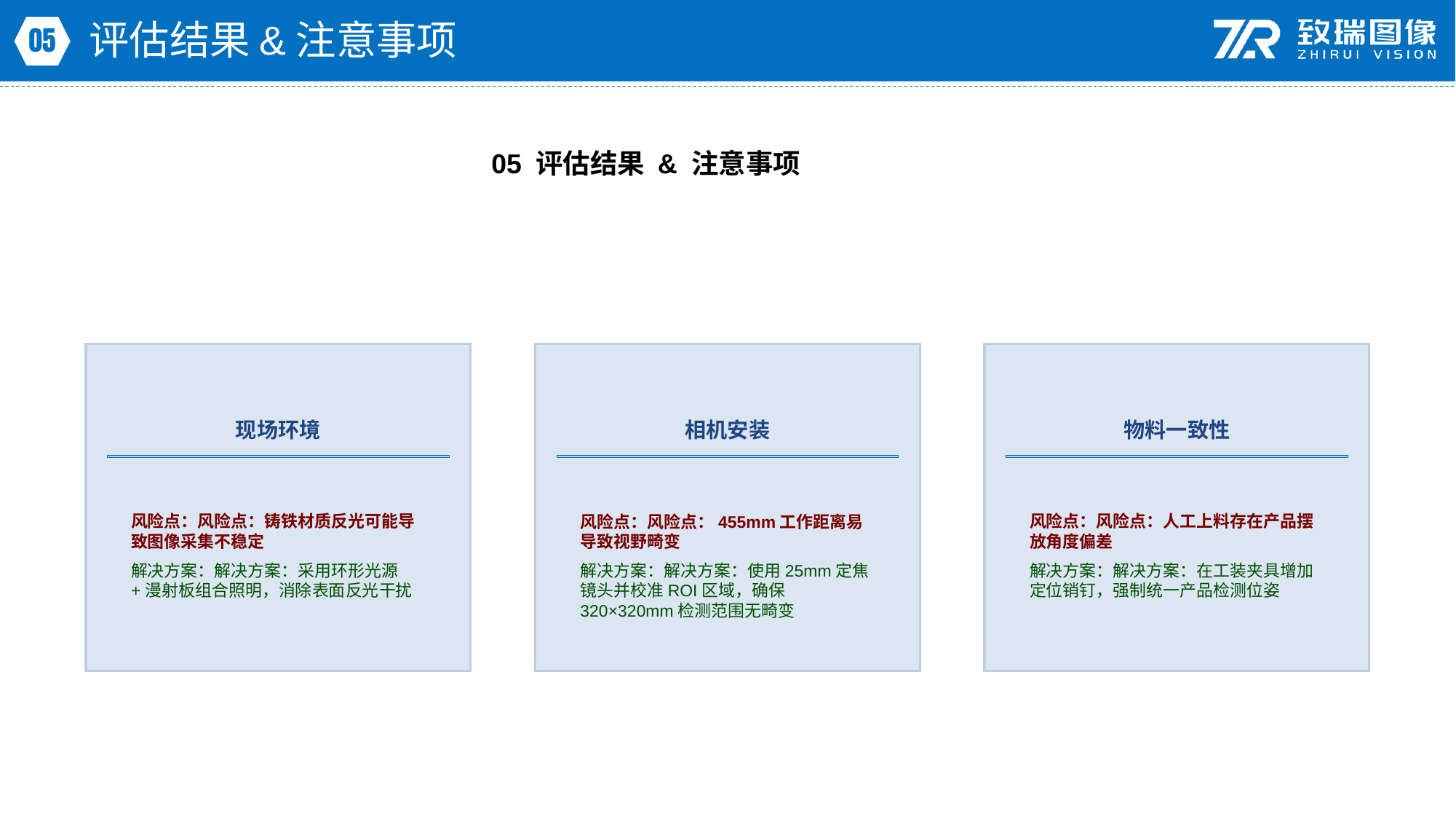

评估结果&注意事项
05

05 评估结果 & 注意事项

现场环境

相机安装

物料一致性

风险点：风险点：铸铁材质反光可能导致图像采集不稳定
解决方案：解决方案：采用环形光源+漫射板组合照明，消除表面反光干扰

风险点：风险点：455mm工作距离易导致视野畸变
解决方案：解决方案：使用25mm定焦镜头并校准ROI区域，确保320×320mm检测范围无畸变

风险点：风险点：人工上料存在产品摆放角度偏差
解决方案：解决方案：在工装夹具增加定位销钉，强制统一产品检测位姿